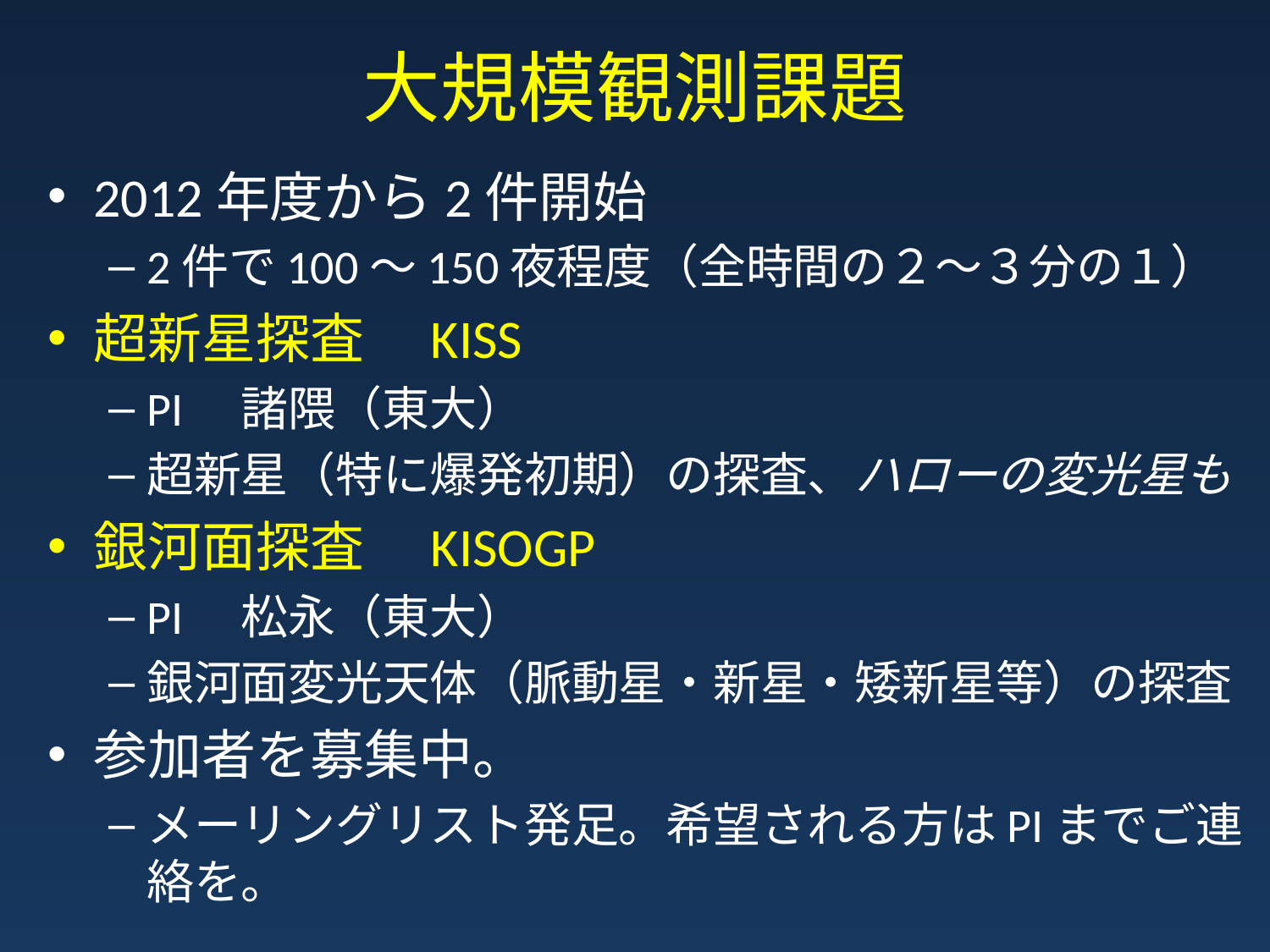

# 大規模観測課題
2012年度から2件開始
2件で100～150夜程度（全時間の２～３分の１）
超新星探査　KISS
PI　諸隈（東大）
超新星（特に爆発初期）の探査、ハローの変光星も
銀河面探査　KISOGP
PI　松永（東大）
銀河面変光天体（脈動星・新星・矮新星等）の探査
参加者を募集中。
メーリングリスト発足。希望される方はPIまでご連絡を。